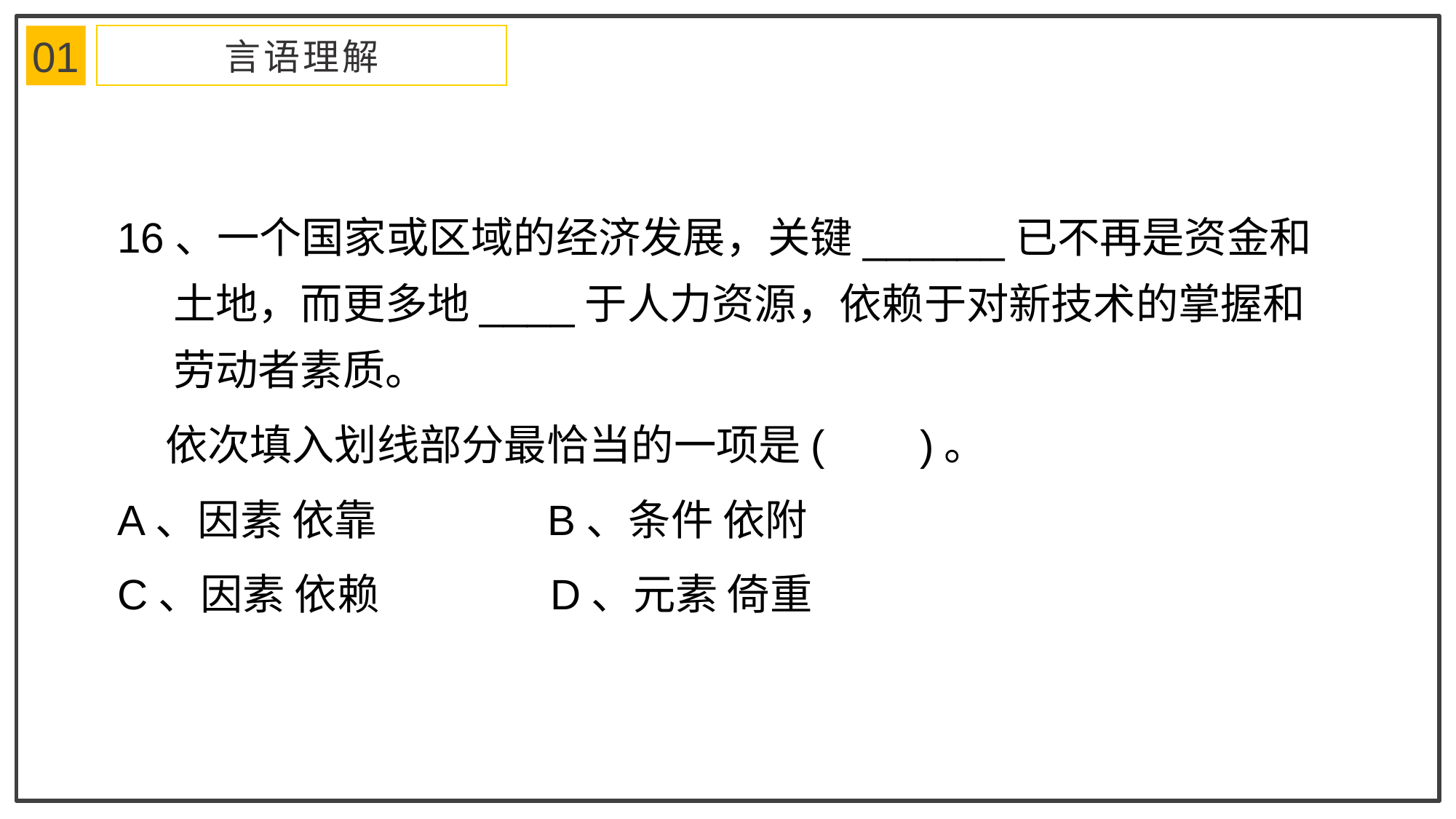

01
言语理解
16、一个国家或区域的经济发展，关键______已不再是资金和土地，而更多地____于人力资源，依赖于对新技术的掌握和劳动者素质。
    依次填入划线部分最恰当的一项是(        )。
A、因素 依靠                 B、条件 依附
C、因素 依赖                 D、元素 倚重